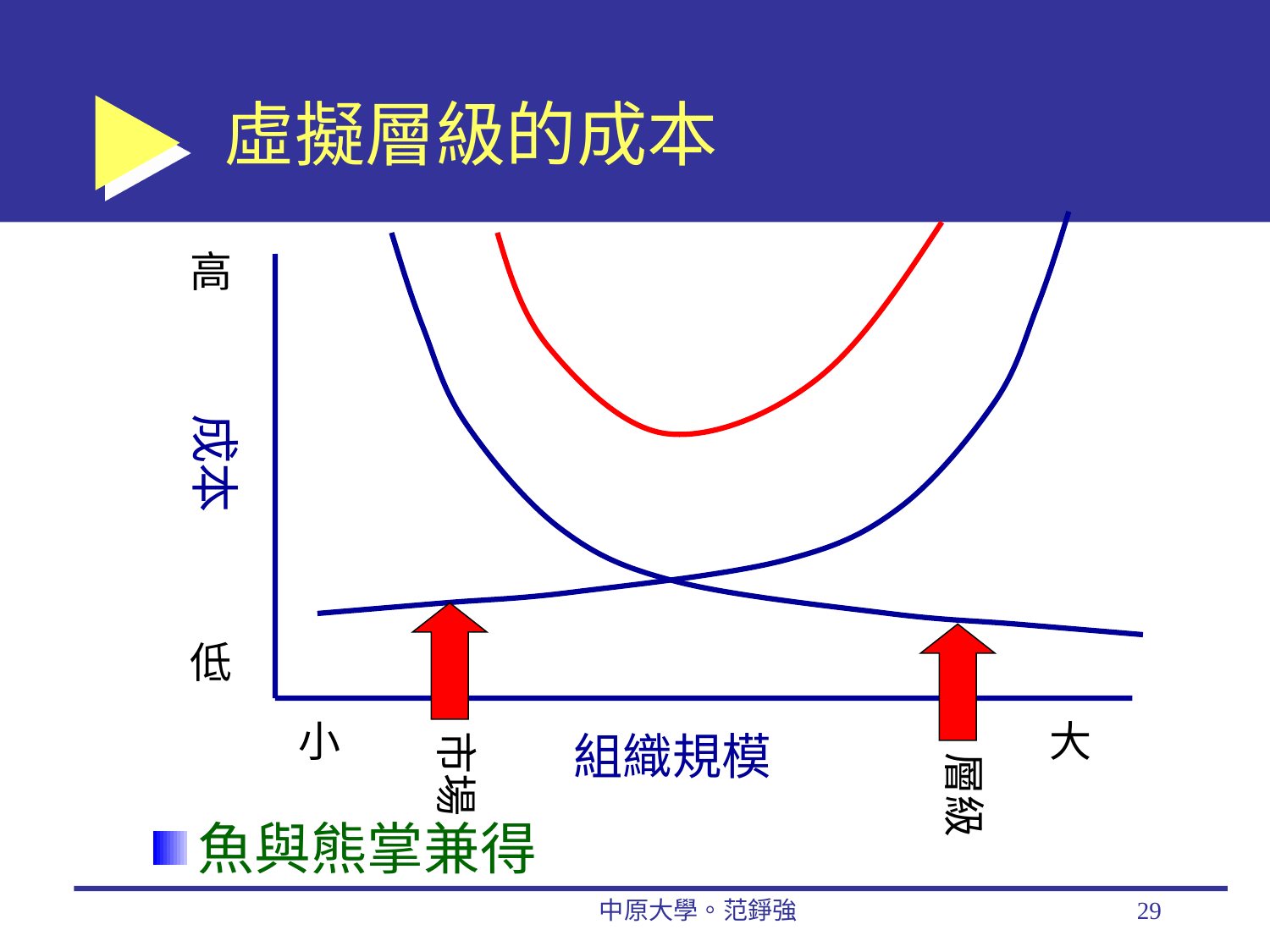

# 虛擬層級的成本

高

成本

低

小
大
市場
組織規模
層級
魚與熊掌兼得
中原大學。范錚強
29